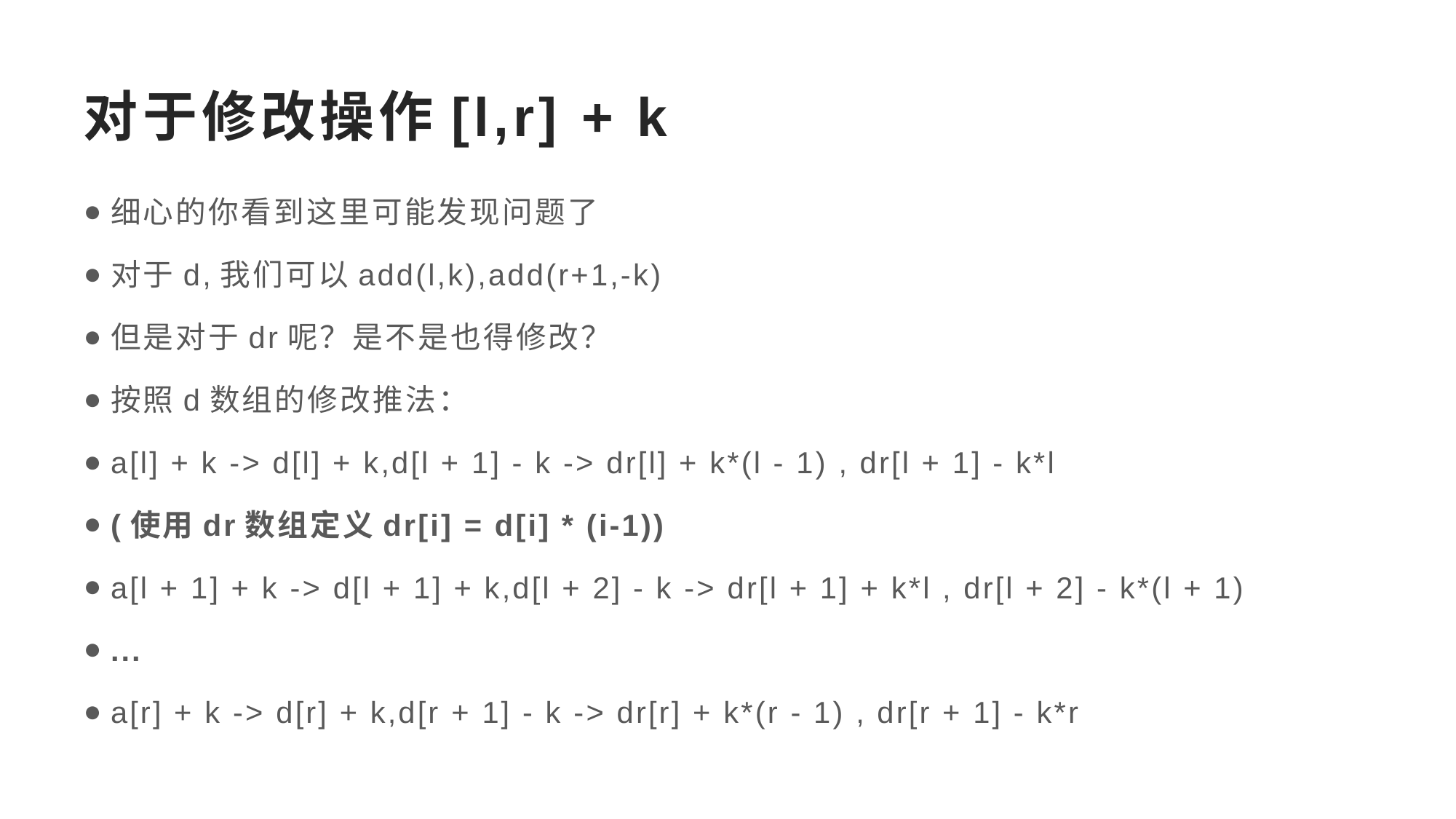

# 对于修改操作[l,r] + k
细心的你看到这里可能发现问题了
对于d,我们可以add(l,k),add(r+1,-k)
但是对于dr呢？是不是也得修改？
按照d数组的修改推法：
a[l] + k -> d[l] + k,d[l + 1] - k -> dr[l] + k*(l - 1) , dr[l + 1] - k*l
(使用dr数组定义dr[i] = d[i] * (i-1))
a[l + 1] + k -> d[l + 1] + k,d[l + 2] - k -> dr[l + 1] + k*l , dr[l + 2] - k*(l + 1)
...
a[r] + k -> d[r] + k,d[r + 1] - k -> dr[r] + k*(r - 1) , dr[r + 1] - k*r